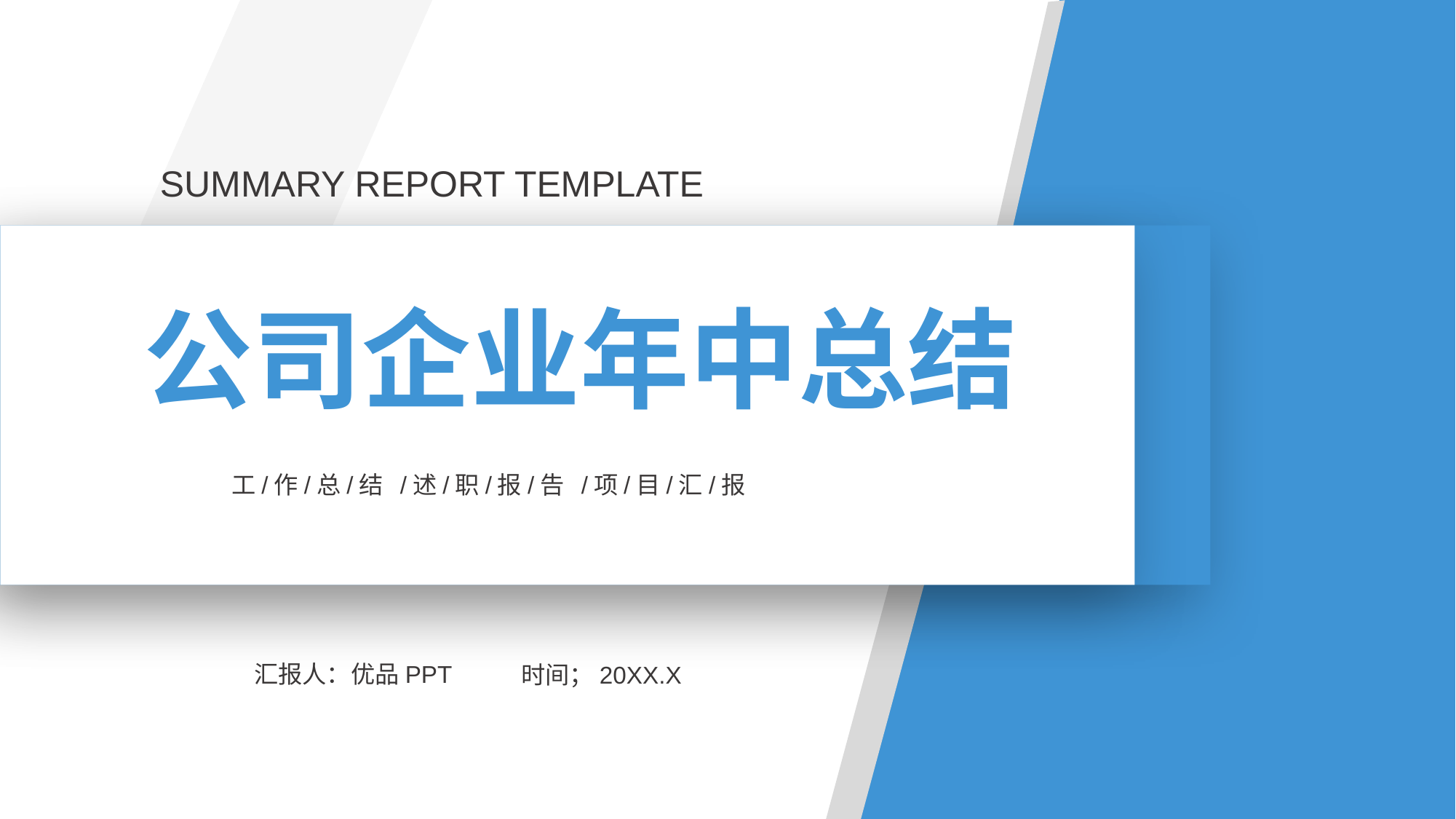

SUMMARY REPORT TEMPLATE

公司企业年中总结
工/作/总/结  /述/职/报/告  /项/目/汇/报

汇报人：优品PPT
时间；20XX.X